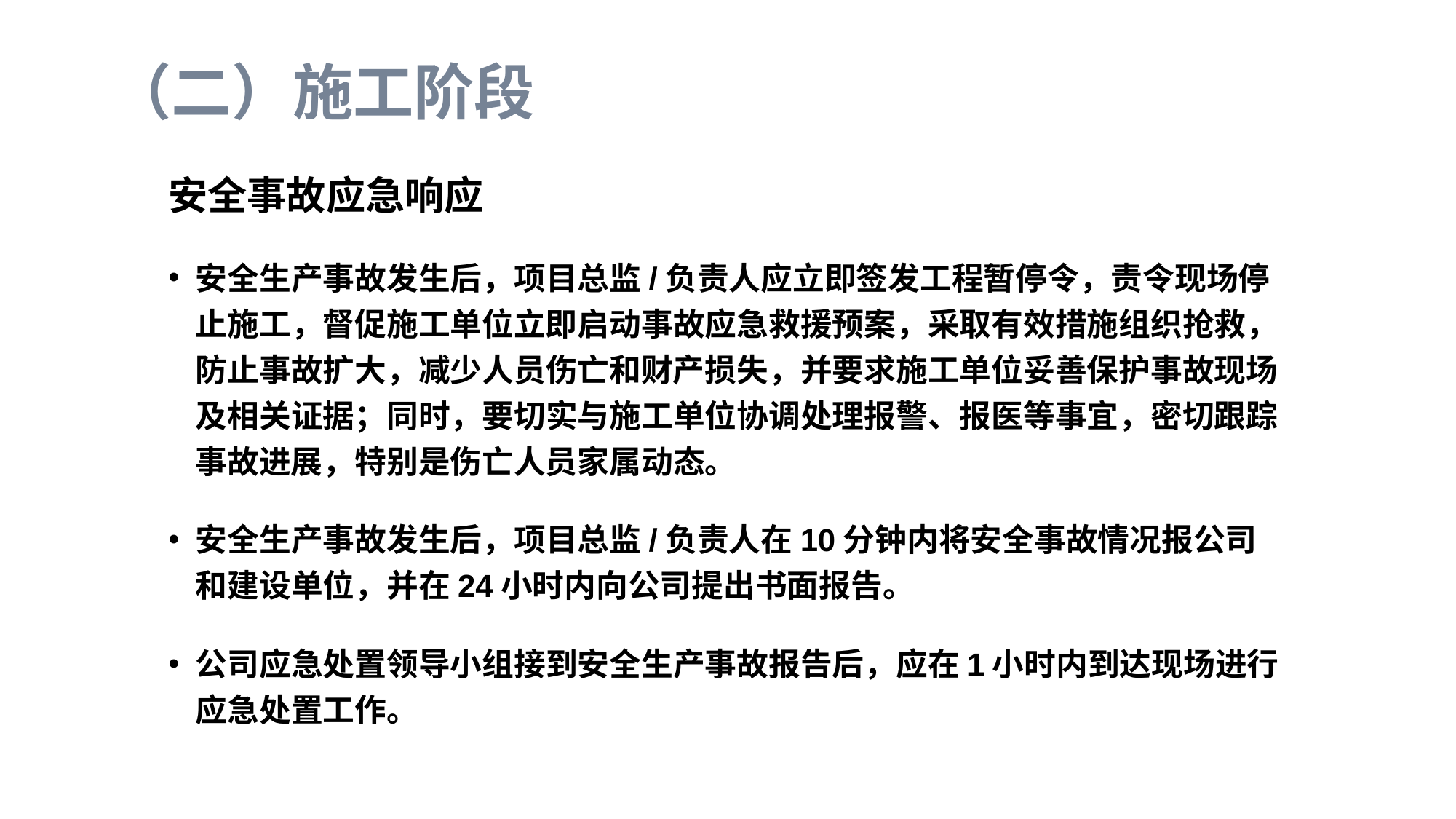

# （二）施工阶段
安全事故应急响应

安全生产事故发生后，项目总监/负责人应立即签发工程暂停令，责令现场停止施工，督促施工单位立即启动事故应急救援预案，采取有效措施组织抢救，防止事故扩大，减少人员伤亡和财产损失，并要求施工单位妥善保护事故现场及相关证据；同时，要切实与施工单位协调处理报警、报医等事宜，密切跟踪事故进展，特别是伤亡人员家属动态。

安全生产事故发生后，项目总监/负责人在10分钟内将安全事故情况报公司和建设单位，并在24小时内向公司提出书面报告。

公司应急处置领导小组接到安全生产事故报告后，应在1小时内到达现场进行应急处置工作。